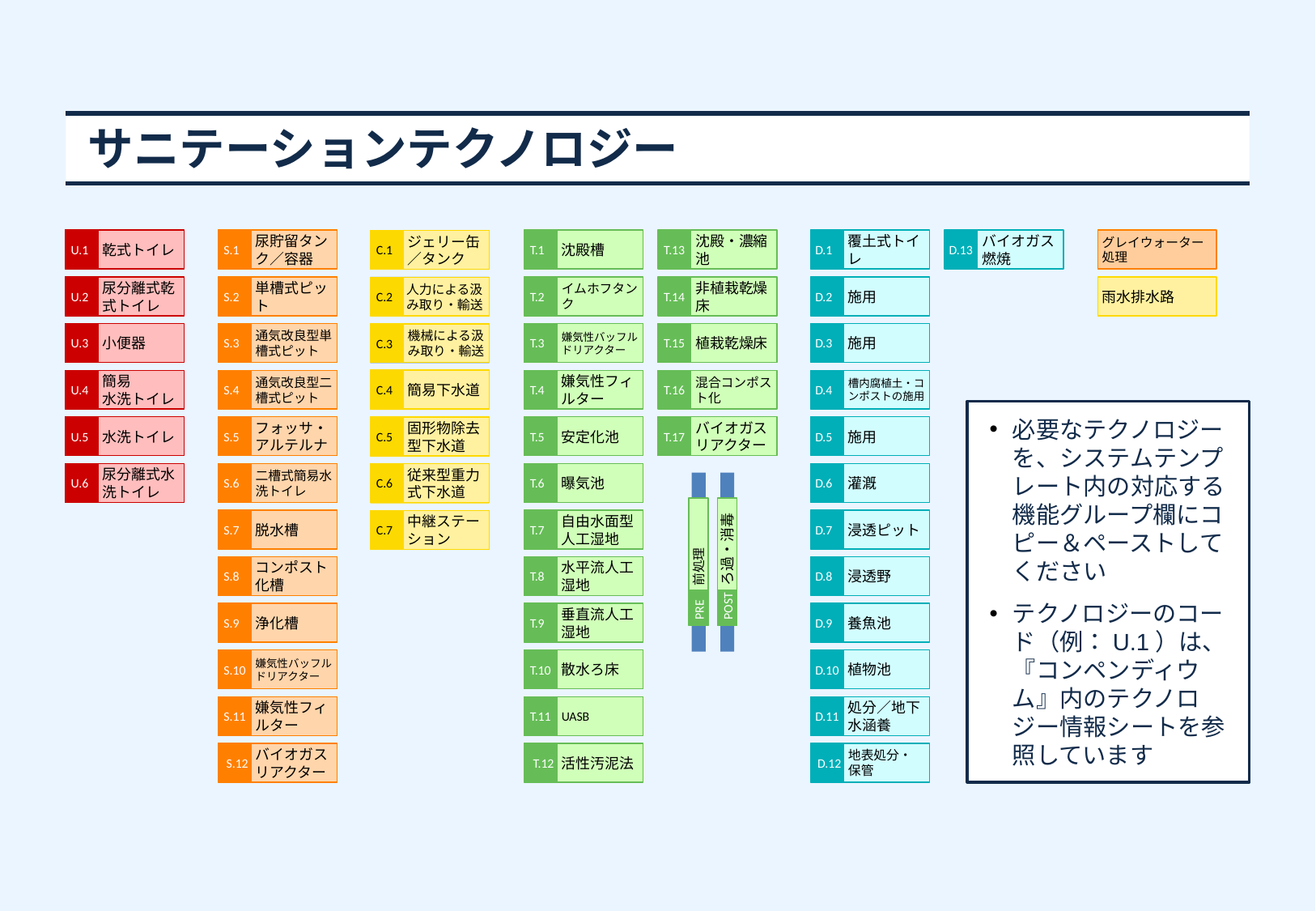

# サニテーションテクノロジー
U.1
乾式トイレ

T.1
沈殿槽

T.13
沈殿・濃縮池

D.1
覆土式トイレ

D.13
バイオガス燃焼
グレイウォーター処理

尿貯留タンク／容器
S.1

C.1
ジェリー缶／タンク
U.2
尿分離式乾式トイレ

S.2
単槽式ピット

C.2
人力による汲み取り・輸送
T.2
イムホフタンク

T.14
非植栽乾燥床

D.2
施用

雨水排水路
U.3
小便器

D.3
施用
S.3
通気改良型単槽式ピット

T.3
嫌気性バッフルドリアクター

T.15
植栽乾燥床

C.3
機械による汲み取り・輸送

U.4
簡易
水洗トイレ

S.4
通気改良型二槽式ピット

C.4
簡易下水道

T.4
嫌気性フィルター

T.16
混合コンポスト化

D.4
槽内腐植土・コンポストの施用
必要なテクノロジーを、システムテンプレート内の対応する機能グループ欄にコピー＆ペーストしてください

テクノロジーのコード（例：U.1）は、『コンペンディウム』内のテクノロジー情報シートを参照しています
U.5
水洗トイレ

S.5
フォッサ・アルテルナ

C.5
固形物除去型下水道
T.5
安定化池

T.17
バイオガスリアクター

D.5
施用
U.6
尿分離式水洗トイレ

S.6
二槽式簡易水洗トイレ

T.6
曝気池

D.6
灌漑
C.6
従来型重力式下水道

PRE
前処理

POST
ろ過・消毒
S.7
脱水槽

C.7
中継ステーション
T.7
自由水面型人工湿地

D.7
浸透ピット
S.8
コンポスト化槽

T.8
水平流人工湿地

D.8
浸透野
S.9
浄化槽

T.9
垂直流人工湿地

D.9
養魚池
S.10
嫌気性バッフルドリアクター

T.10
散水ろ床

D.10
植物池
S.11
嫌気性フィルター

T.11
UASB

D.11
処分／地下水涵養
S.12
バイオガスリアクター

T.12
活性汚泥法

D.12
地表処分・
保管